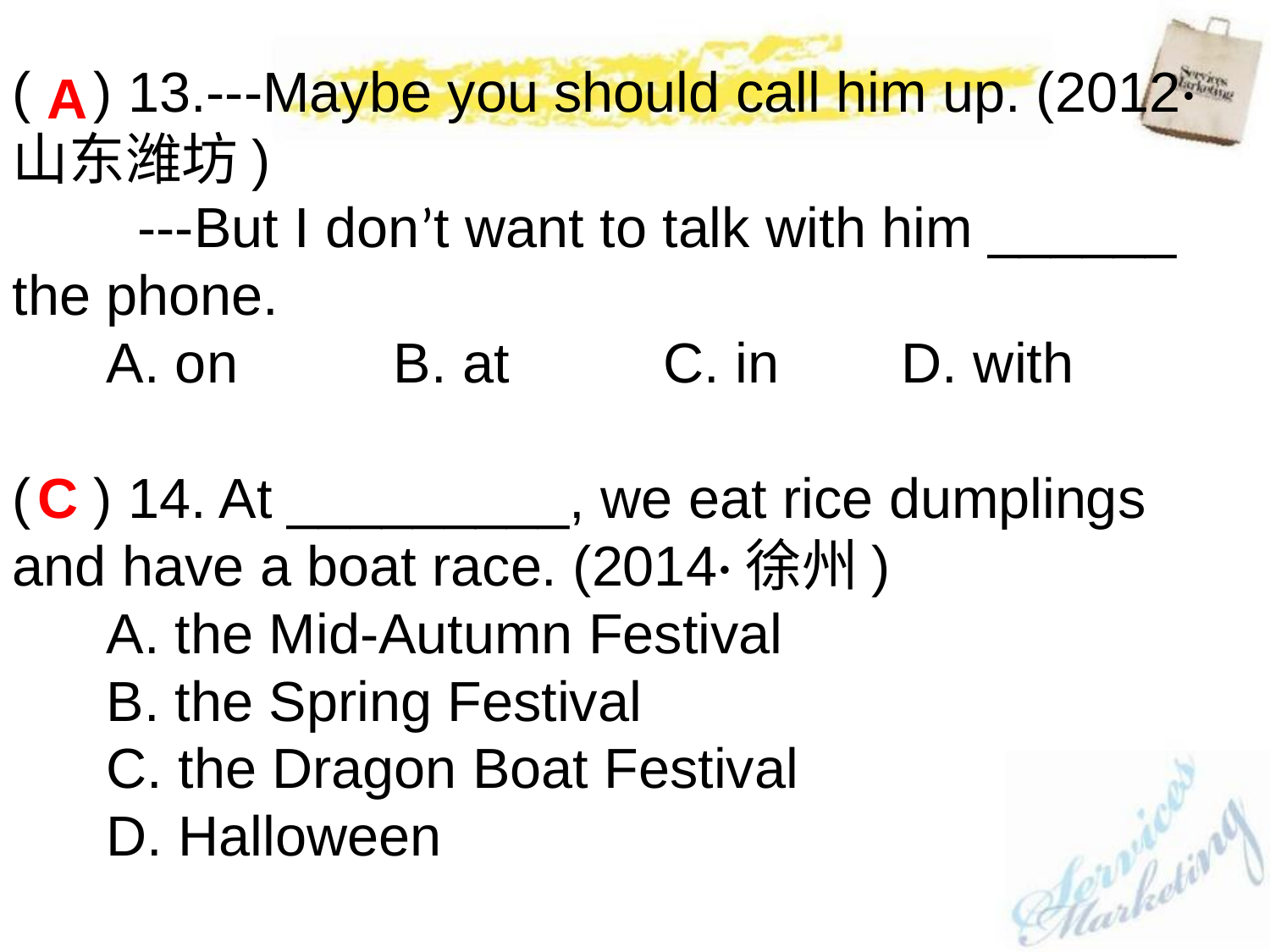

(    ) 13.---Maybe you should call him up. (2012·山东潍坊)
        ---But I don’t want to talk with him ______
the phone.
      A. on		B. at    	 C. in	D. with

(    ) 14. At _________, we eat rice dumplings and have a boat race. (2014·徐州)
      A. the Mid-Autumn Festival
      B. the Spring Festival
      C. the Dragon Boat Festival
      D. Halloween
A
C